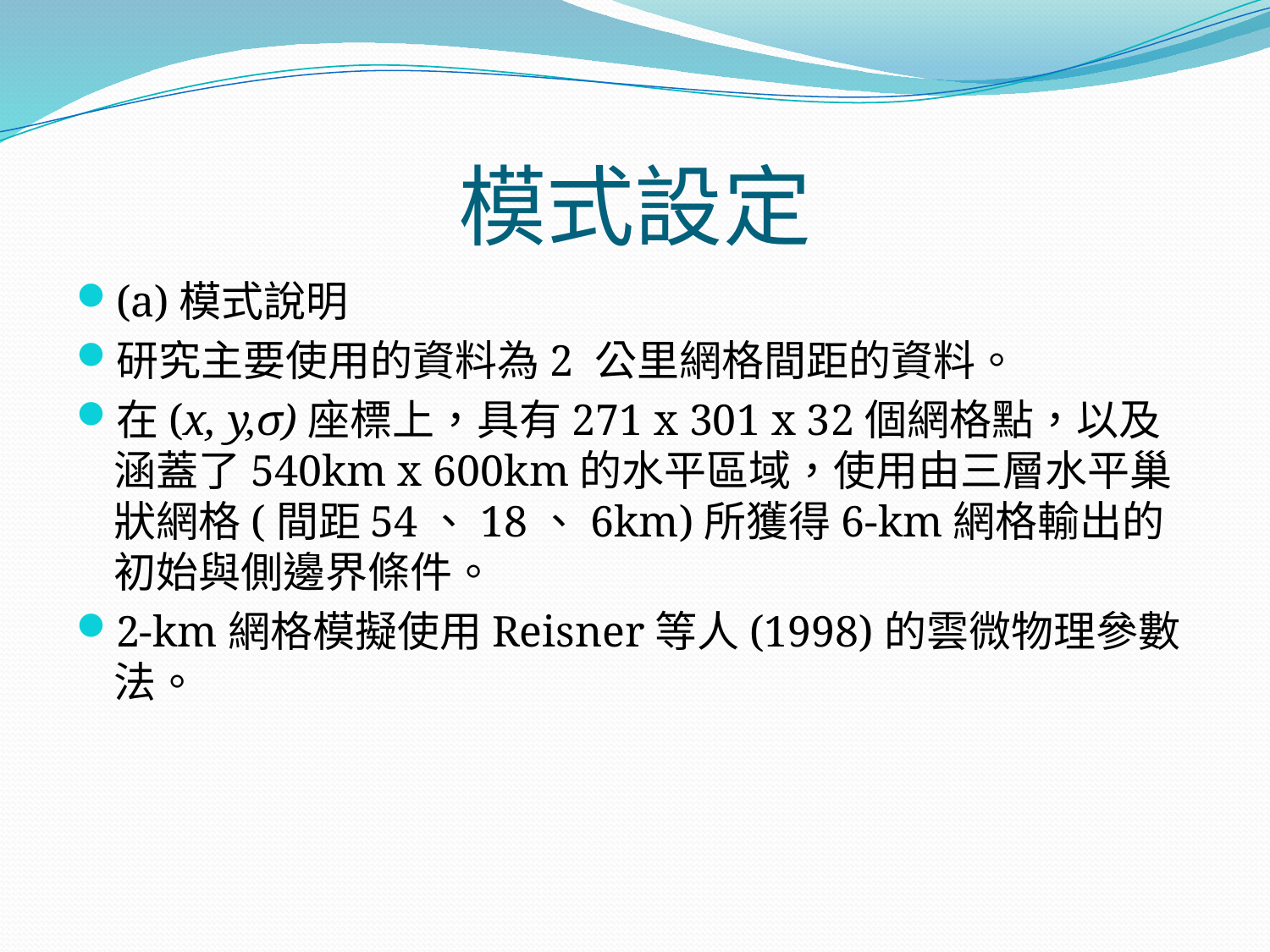

# 模式設定
(a)模式說明
研究主要使用的資料為2 公里網格間距的資料。
在(x, y,σ)座標上，具有271 x 301 x 32個網格點，以及涵蓋了540km x 600km的水平區域，使用由三層水平巢狀網格(間距54、18、6km)所獲得6-km網格輸出的初始與側邊界條件。
2-km網格模擬使用Reisner等人(1998)的雲微物理參數法。